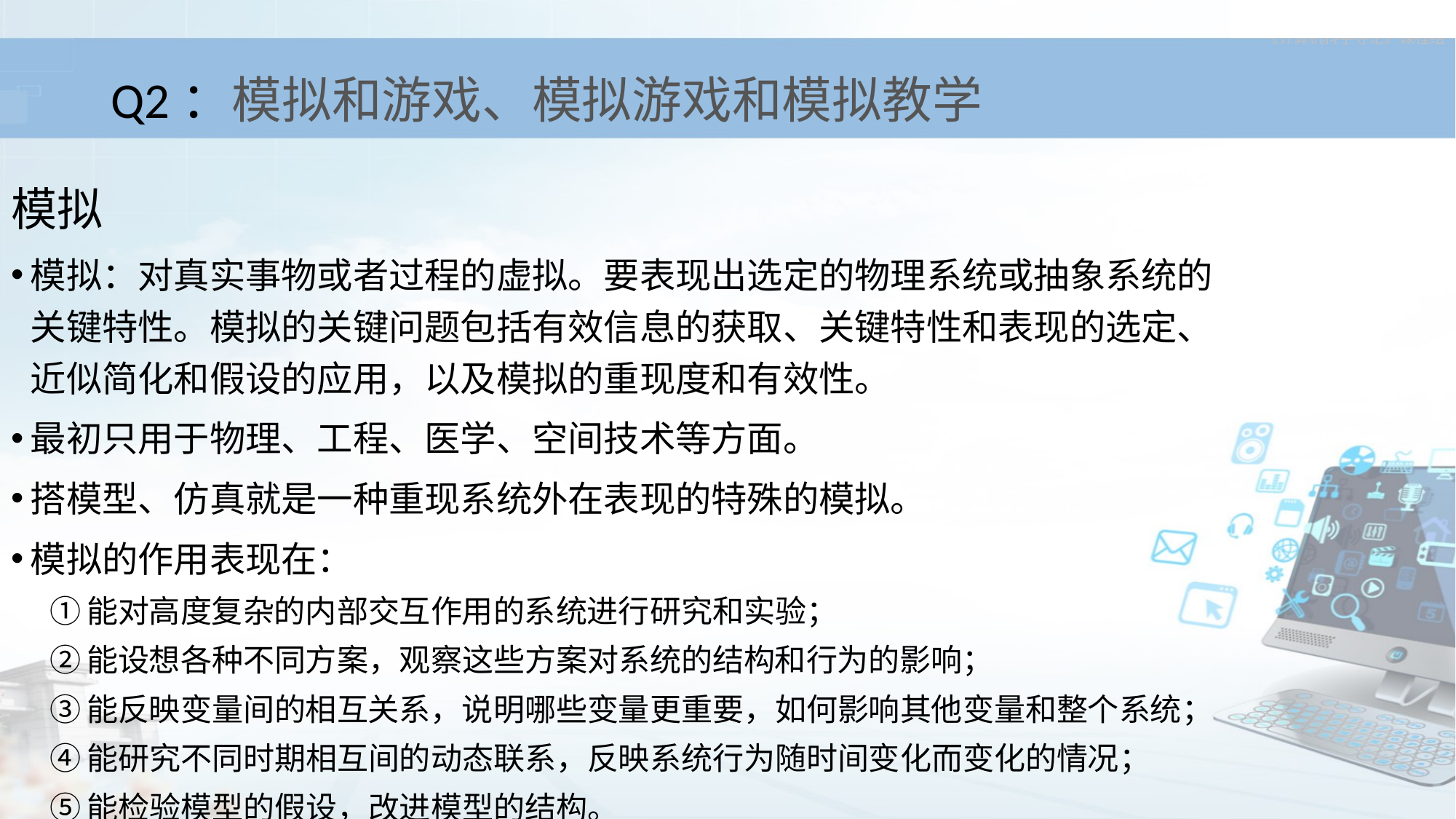

# Q2：模拟和游戏、模拟游戏和模拟教学
模拟
模拟：对真实事物或者过程的虚拟。要表现出选定的物理系统或抽象系统的关键特性。模拟的关键问题包括有效信息的获取、关键特性和表现的选定、近似简化和假设的应用，以及模拟的重现度和有效性。
最初只用于物理、工程、医学、空间技术等方面。
搭模型、仿真就是一种重现系统外在表现的特殊的模拟。
模拟的作用表现在：
①能对高度复杂的内部交互作用的系统进行研究和实验；
②能设想各种不同方案，观察这些方案对系统的结构和行为的影响；
③能反映变量间的相互关系，说明哪些变量更重要，如何影响其他变量和整个系统；
④能研究不同时期相互间的动态联系，反映系统行为随时间变化而变化的情况；
⑤能检验模型的假设，改进模型的结构。